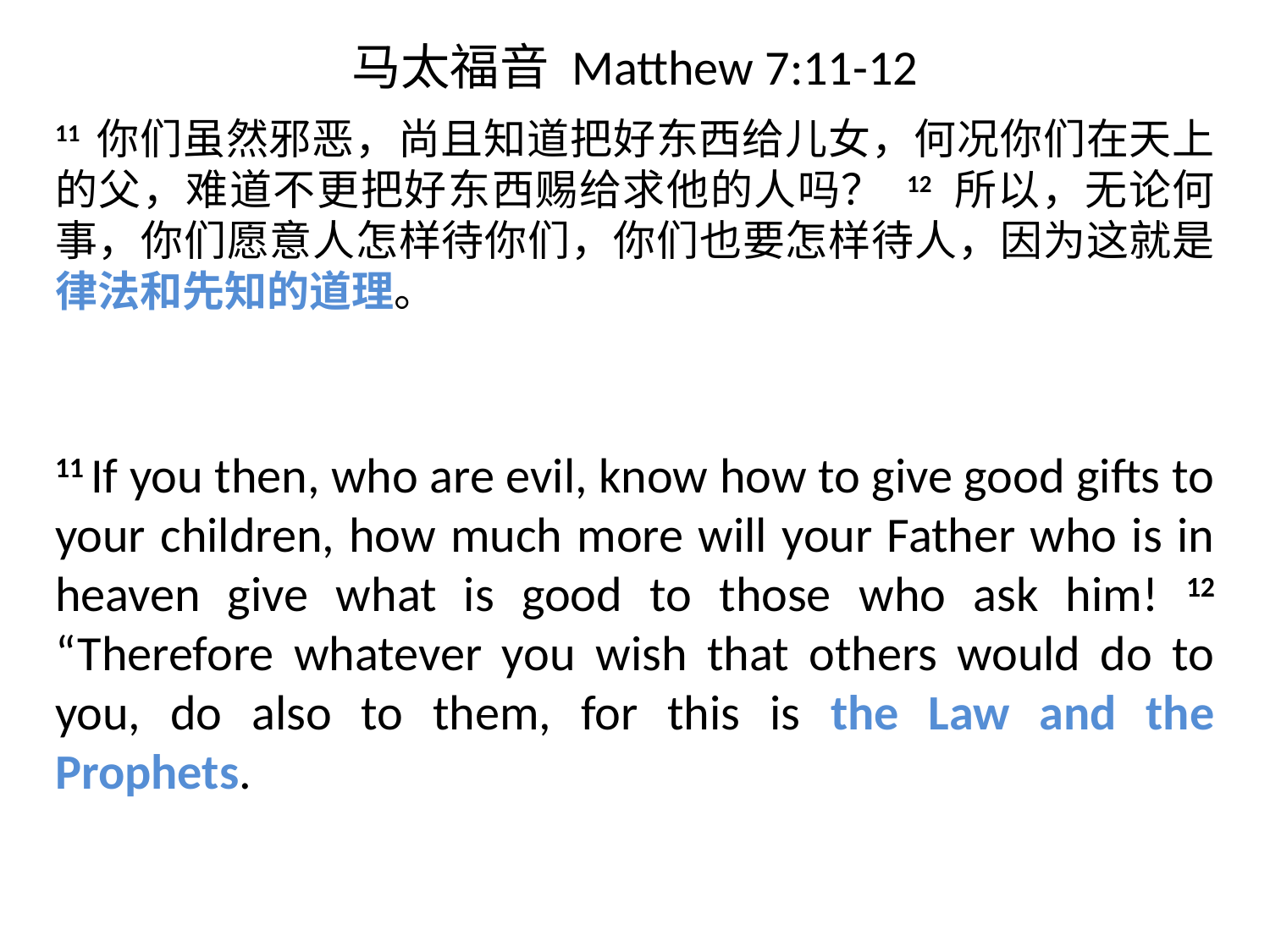

# 马太福音 Matthew 7:11-12
11 你们虽然邪恶，尚且知道把好东西给儿女，何况你们在天上的父，难道不更把好东西赐给求他的人吗？ 12 所以，无论何事，你们愿意人怎样待你们，你们也要怎样待人，因为这就是律法和先知的道理。

11 If you then, who are evil, know how to give good gifts to your children, how much more will your Father who is in heaven give what is good to those who ask him! 12 “Therefore whatever you wish that others would do to you, do also to them, for this is the Law and the Prophets.